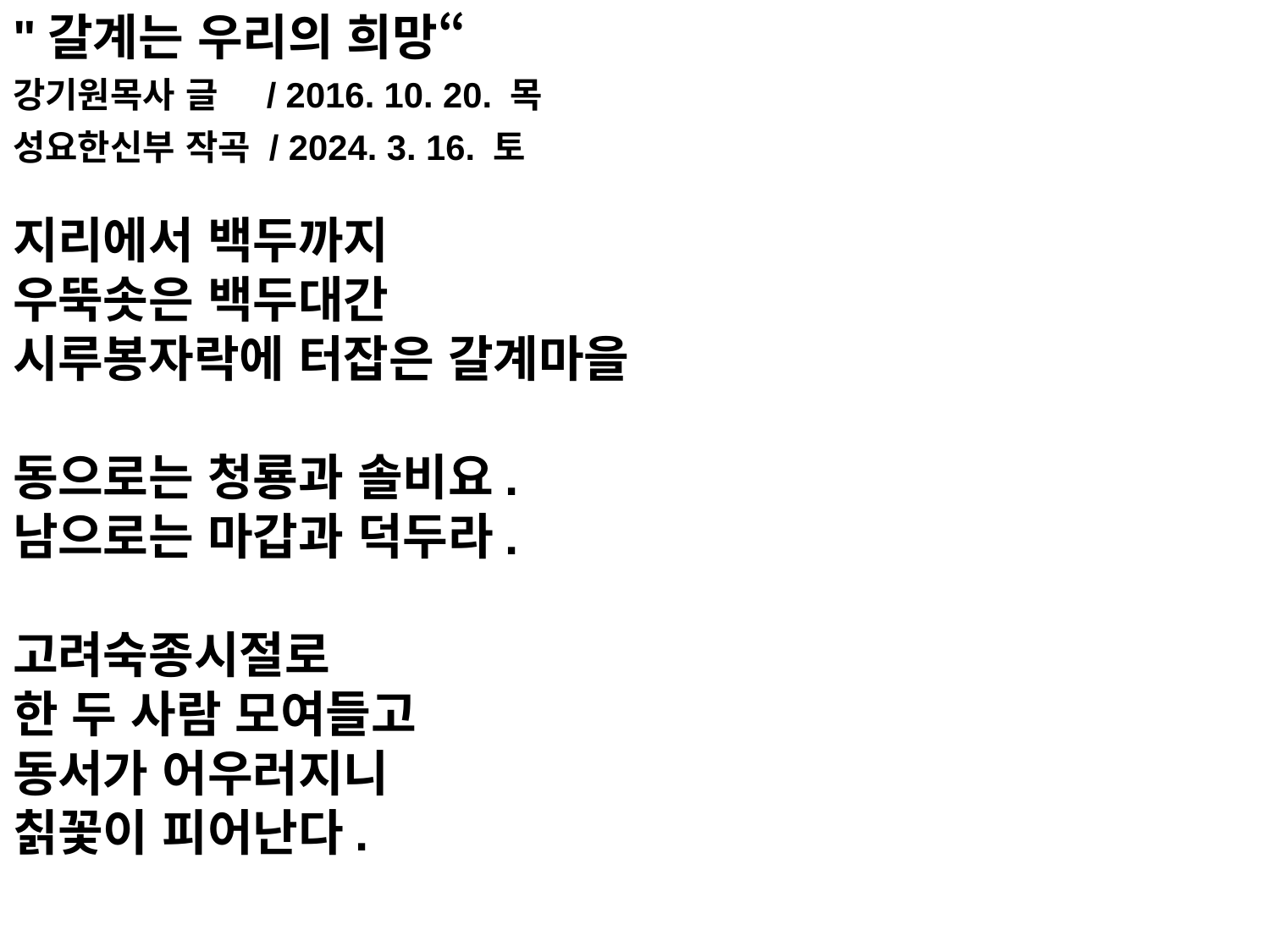

"갈계는 우리의 희망“
강기원목사 글    / 2016. 10. 20. 목
성요한신부 작곡 / 2024. 3. 16. 토
지리에서 백두까지
우뚝솟은 백두대간
시루봉자락에 터잡은 갈계마을
동으로는 청룡과 솔비요.
남으로는 마갑과 덕두라.
고려숙종시절로
한 두 사람 모여들고
동서가 어우러지니
칡꽃이 피어난다.

#